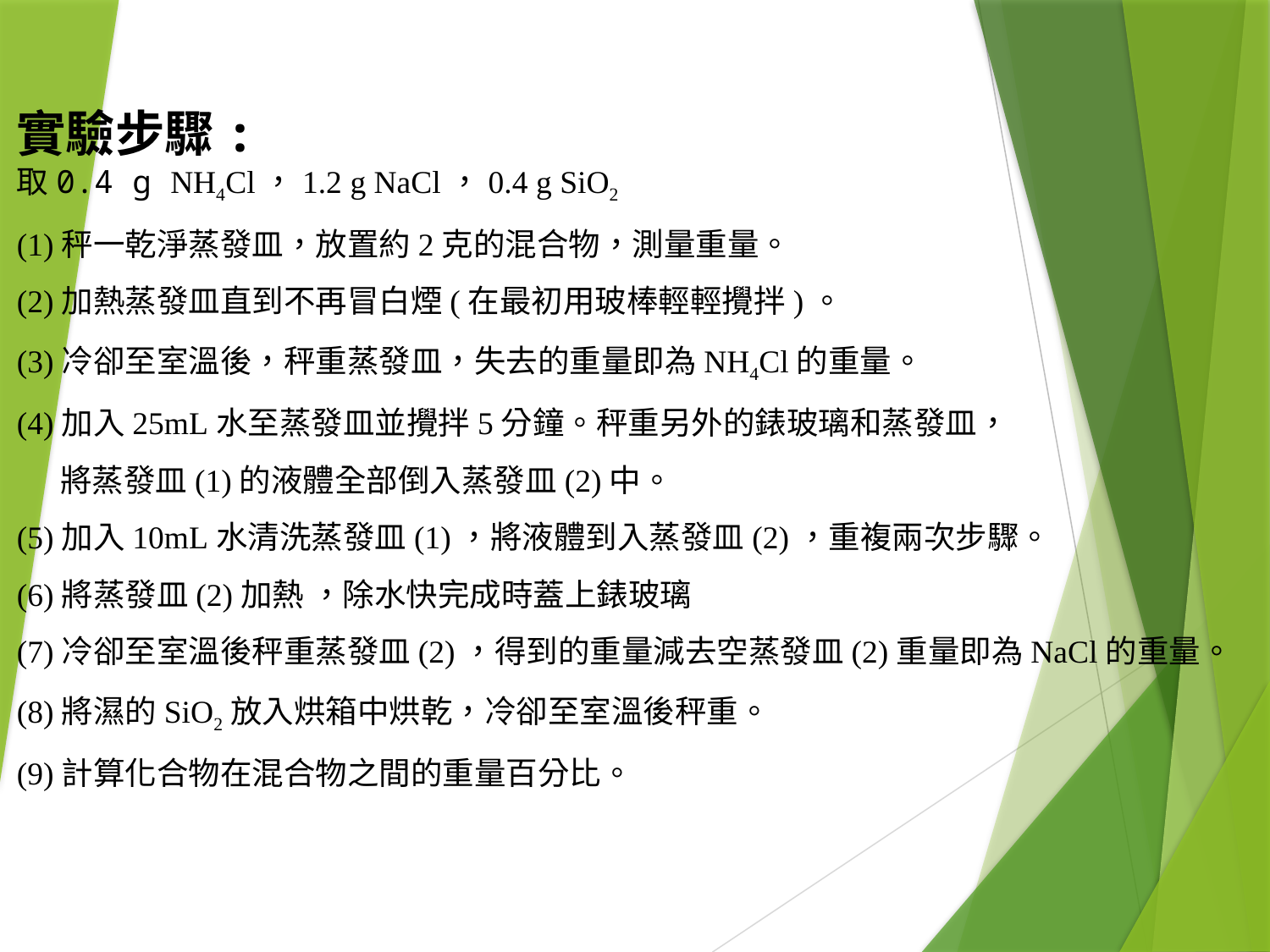

實驗步驟:
取0.4 g NH4Cl，1.2 g NaCl，0.4 g SiO2
(1)秤一乾淨蒸發皿，放置約2克的混合物，測量重量。
(2)加熱蒸發皿直到不再冒白煙(在最初用玻棒輕輕攪拌)。
(3)冷卻至室溫後，秤重蒸發皿，失去的重量即為NH4Cl的重量。
(4)加入25mL水至蒸發皿並攪拌5分鐘。秤重另外的錶玻璃和蒸發皿，
     將蒸發皿(1)的液體全部倒入蒸發皿(2)中。
(5)加入10mL水清洗蒸發皿(1)，將液體到入蒸發皿(2)，重複兩次步驟。
(6)將蒸發皿(2)加熱 ，除水快完成時蓋上錶玻璃
(7)冷卻至室溫後秤重蒸發皿(2)，得到的重量減去空蒸發皿(2)重量即為NaCl的重量。
(8)將濕的SiO2放入烘箱中烘乾，冷卻至室溫後秤重。
(9)計算化合物在混合物之間的重量百分比。